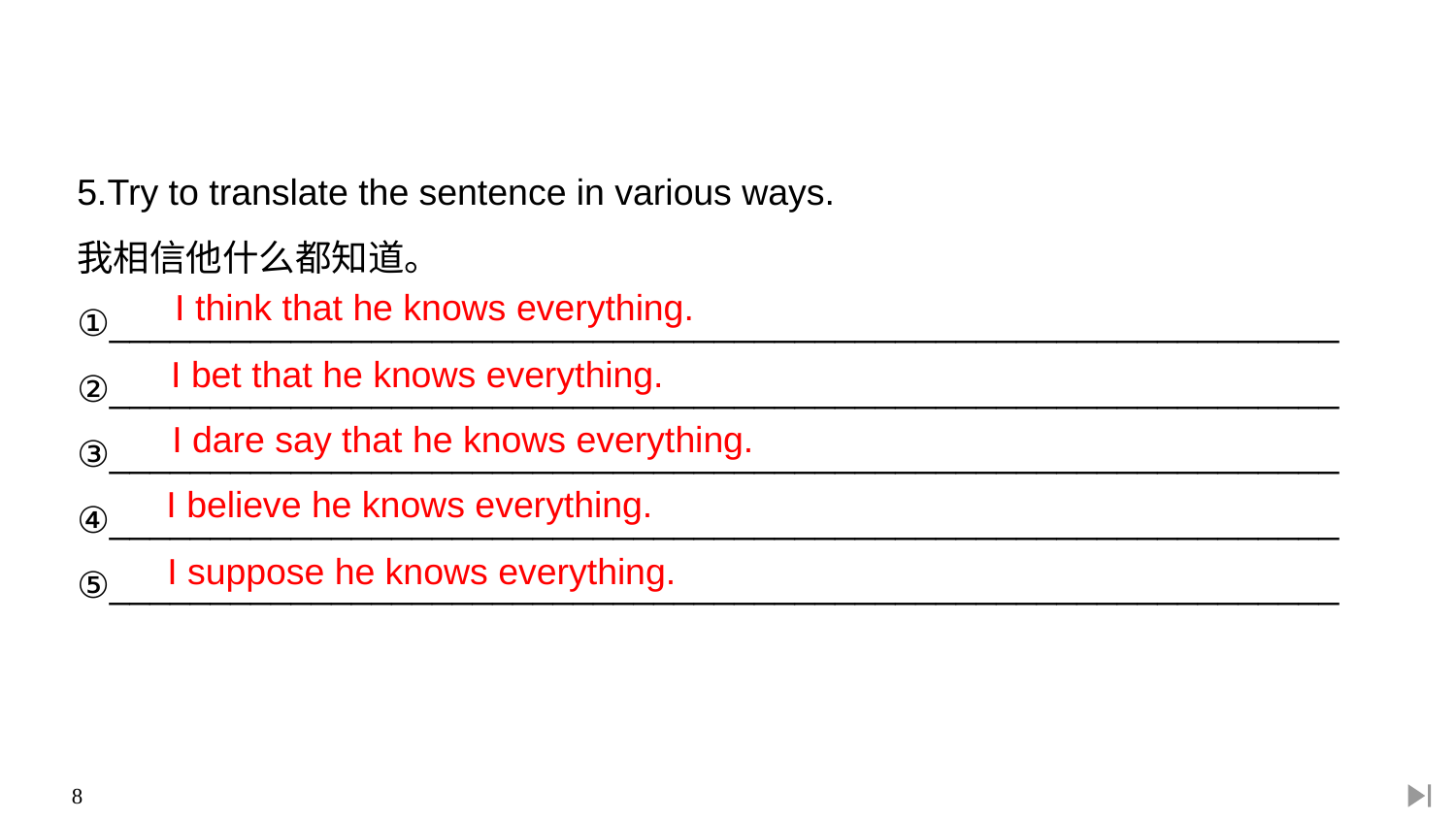

5.Try to translate the sentence in various ways.
我相信他什么都知道。
①_____________________________________________________________
②_____________________________________________________________
③_____________________________________________________________
④_____________________________________________________________
⑤_____________________________________________________________
I think that he knows everything.
I bet that he knows everything.
I dare say that he knows everything.
I believe he knows everything.
I suppose he knows everything.